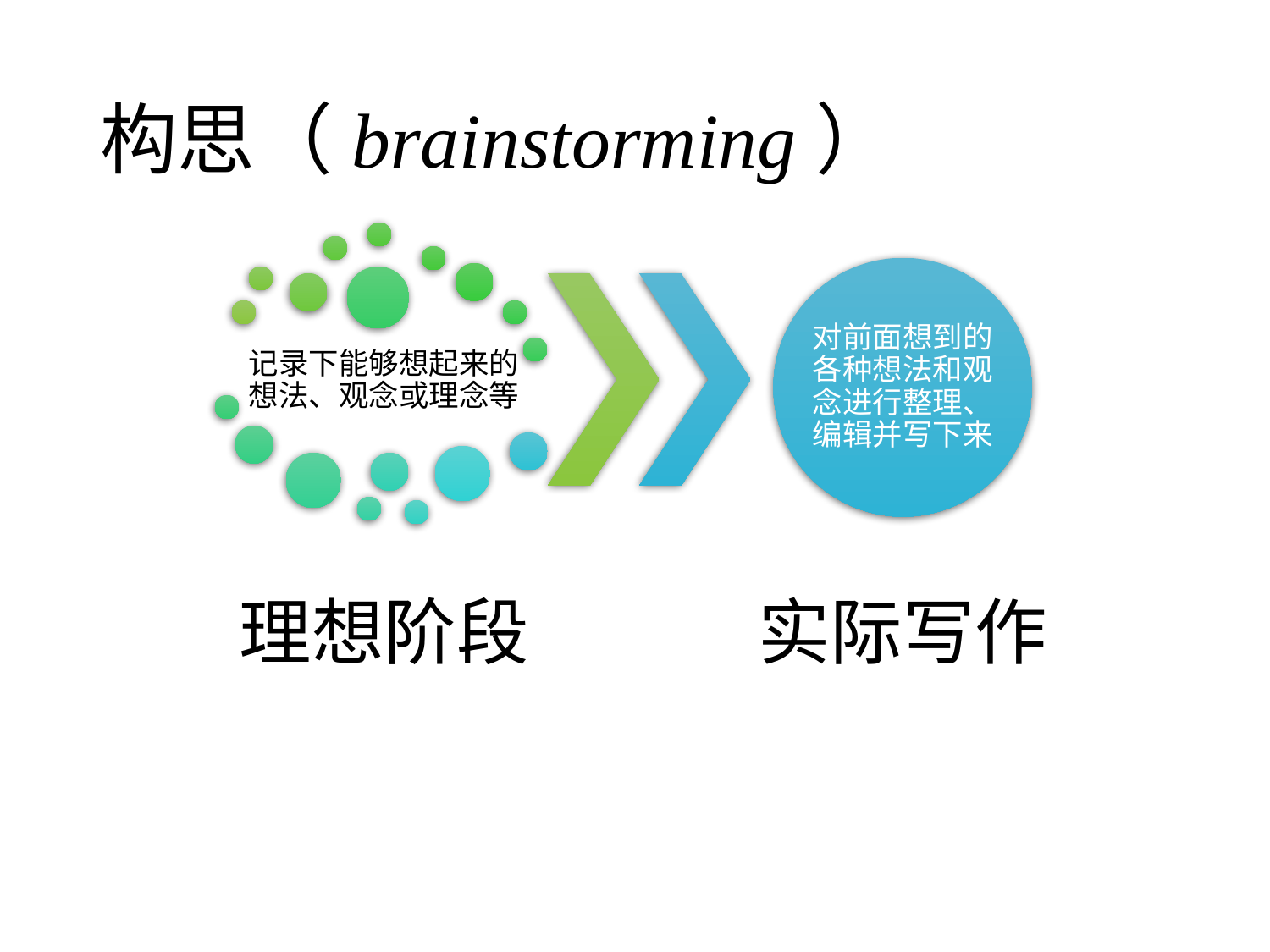

# 构思（brainstorming）
记录下能够想起来的想法、观念或理念等
理想阶段
对前面想到的各种想法和观念进行整理、编辑并写下来
实际写作